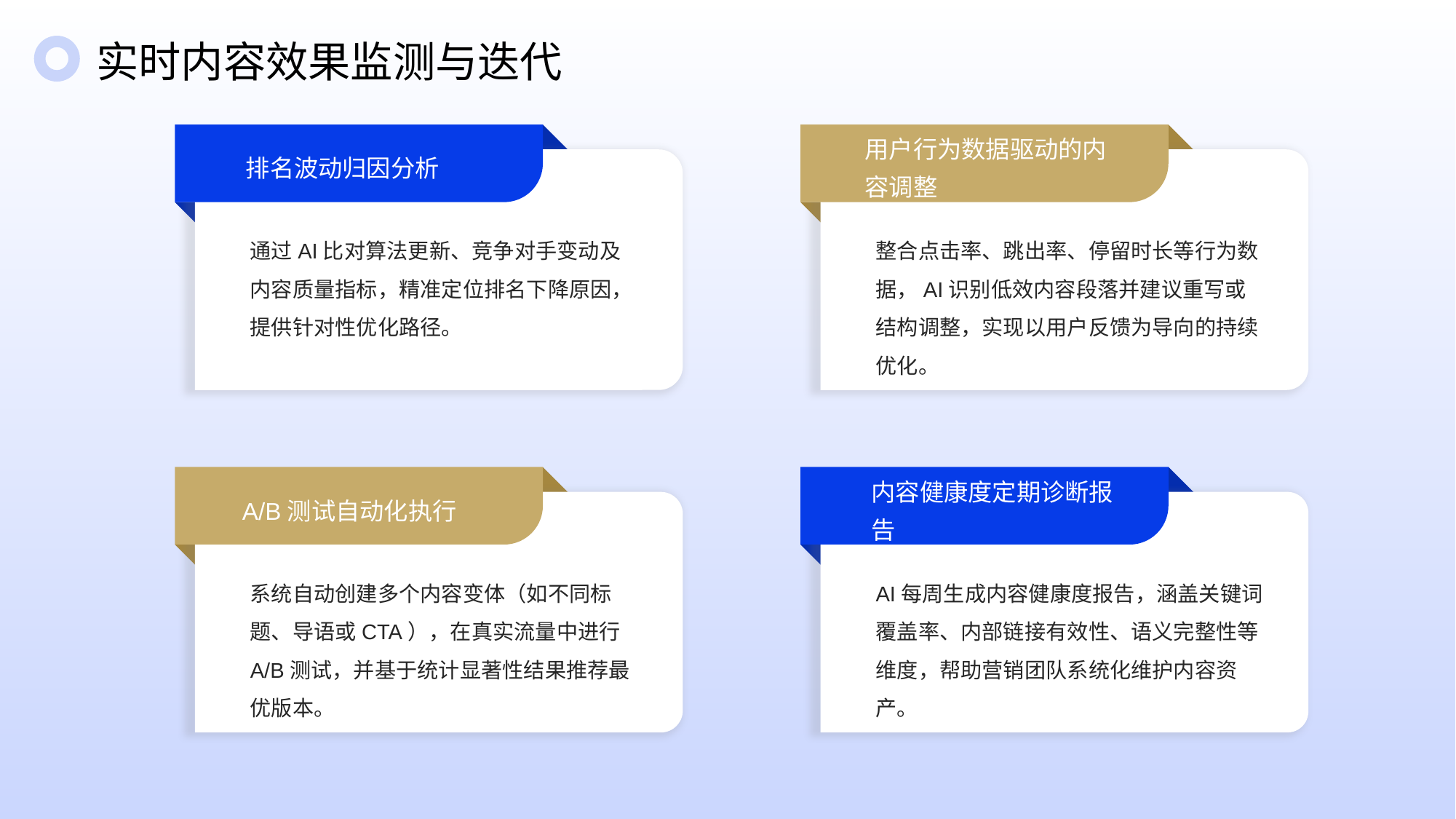

实时内容效果监测与迭代

排名波动归因分析
用户行为数据驱动的内容调整

通过AI比对算法更新、竞争对手变动及内容质量指标，精准定位排名下降原因，提供针对性优化路径。
整合点击率、跳出率、停留时长等行为数据，AI识别低效内容段落并建议重写或结构调整，实现以用户反馈为导向的持续优化。

A/B测试自动化执行
内容健康度定期诊断报告

系统自动创建多个内容变体（如不同标题、导语或CTA），在真实流量中进行A/B测试，并基于统计显著性结果推荐最优版本。
AI每周生成内容健康度报告，涵盖关键词覆盖率、内部链接有效性、语义完整性等维度，帮助营销团队系统化维护内容资产。